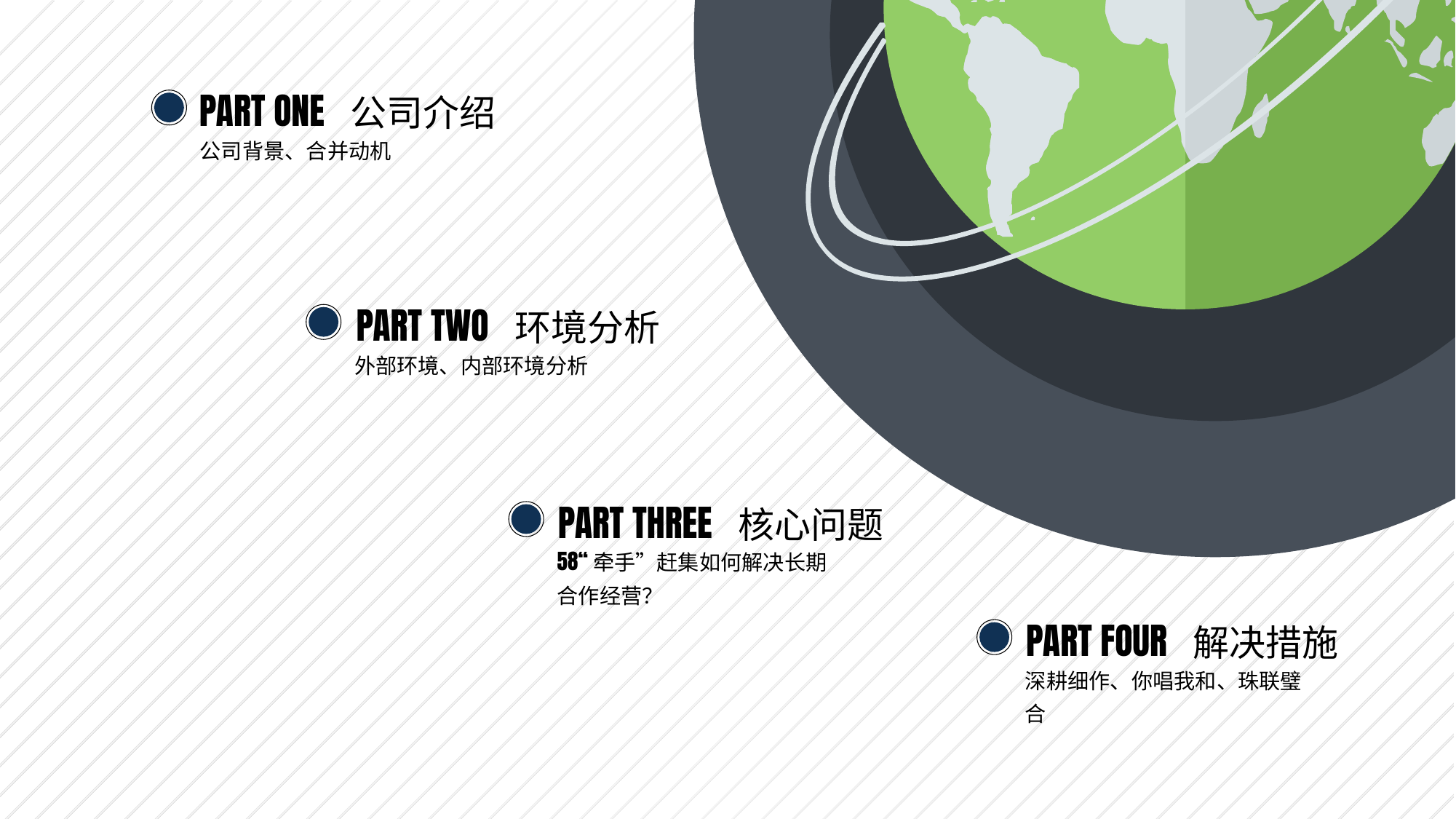

PART ONE  公司介绍
公司背景、合并动机

PART TWO  环境分析
外部环境、内部环境分析

PART THREE  核心问题
58“牵手”赶集如何解决长期合作经营？

PART FOUR  解决措施
深耕细作、你唱我和、珠联璧合